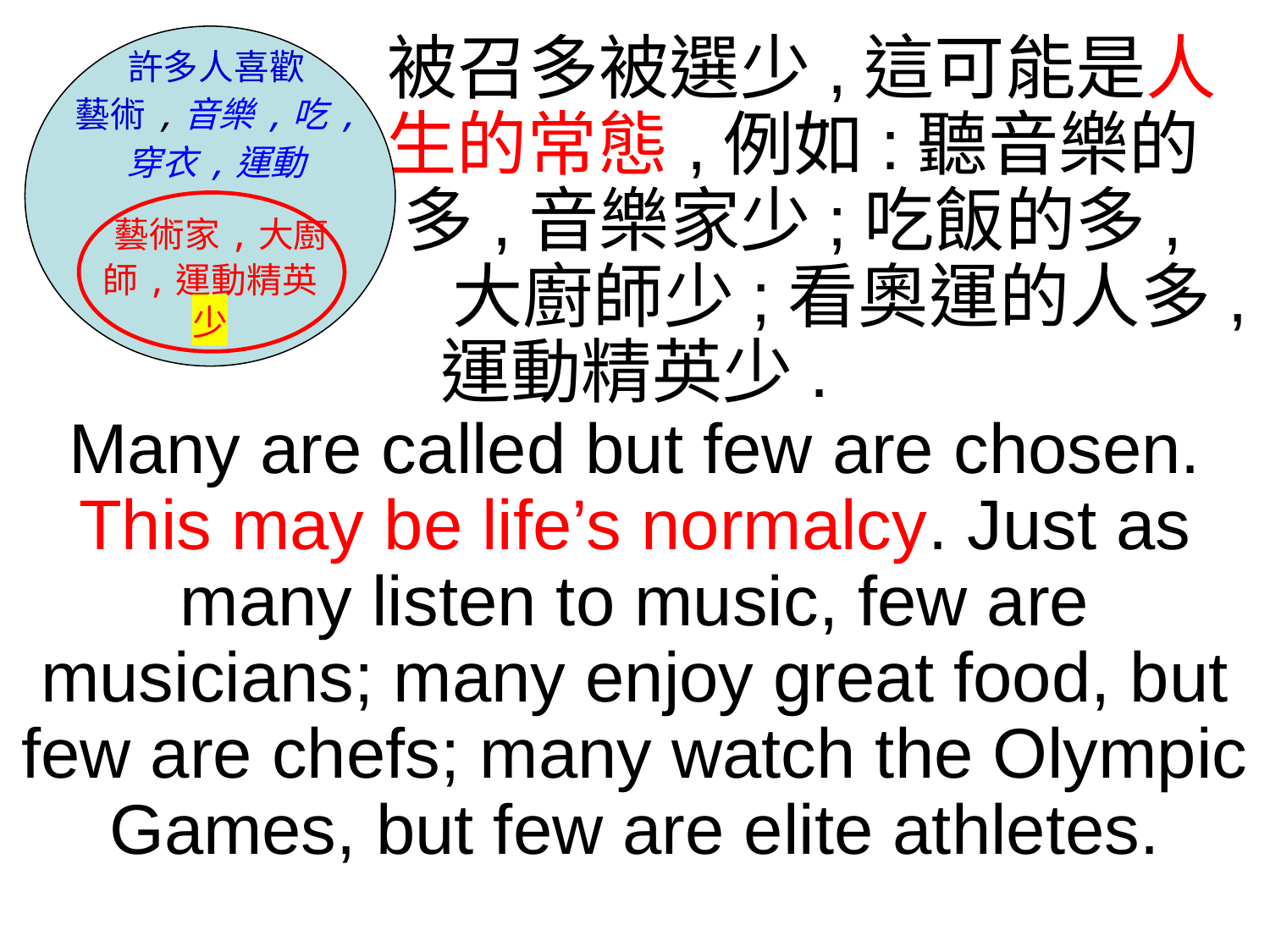

許多人喜歡
藝術,音樂,吃,
穿衣,運動
 藝術家,大廚師,運動精英
少

                    被召多被選少,這可能是人
                    生的常態,例如:聽音樂的
                    多,音樂家少;吃飯的多,
                     大廚師少;看奧運的人多,
運動精英少.
Many are called but few are chosen. This may be life’s normalcy. Just as many listen to music, few are musicians; many enjoy great food, but few are chefs; many watch the Olympic Games, but few are elite athletes.